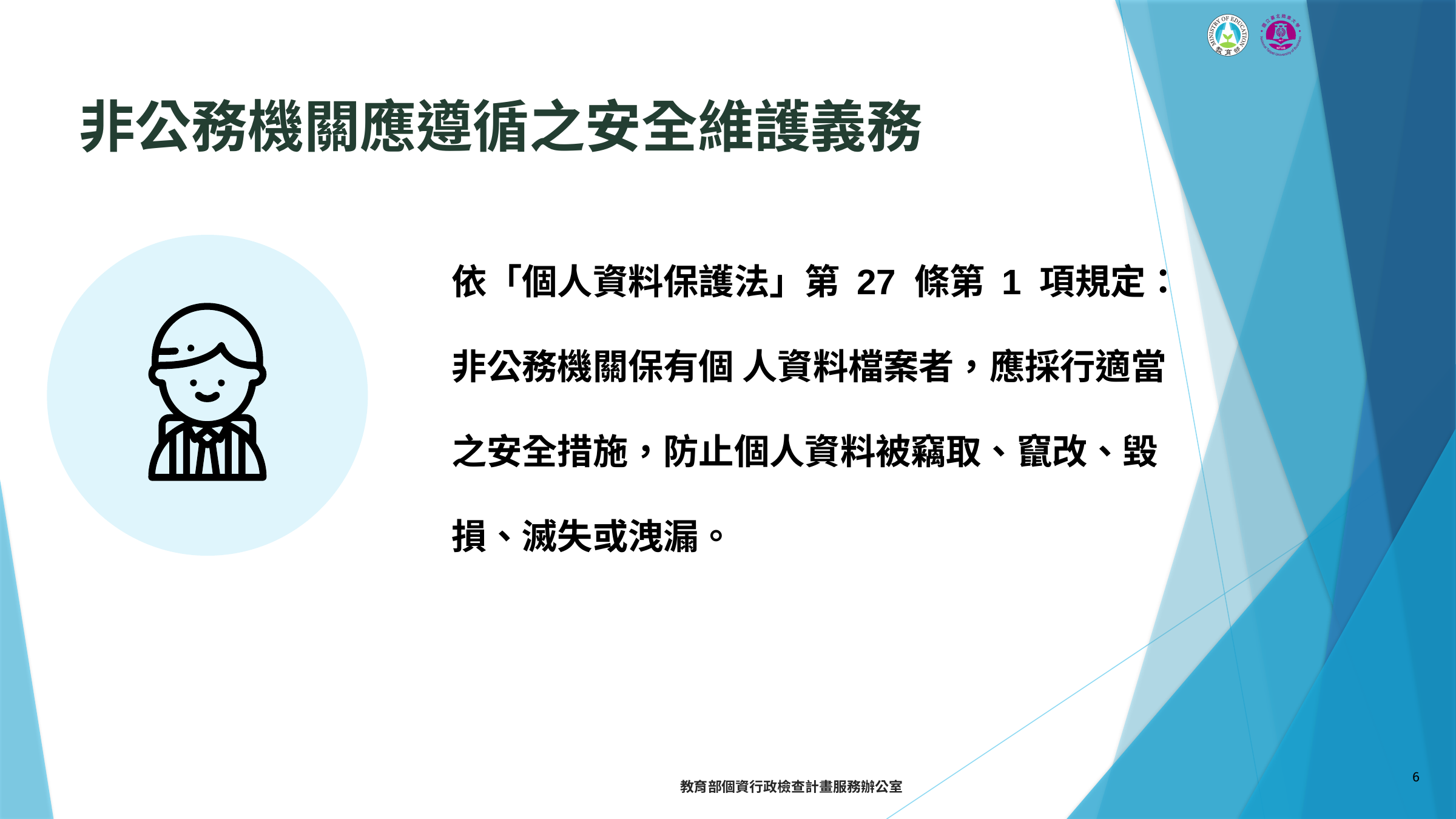

非公務機關應遵循之安全維護義務
依「個人資料保護法」第 27 條第 1 項規定：
非公務機關保有個 人資料檔案者，應採行適當之安全措施，防止個人資料被竊取、竄改、毀損、滅失或洩漏。

6
教育部個資行政檢查計畫服務辦公室